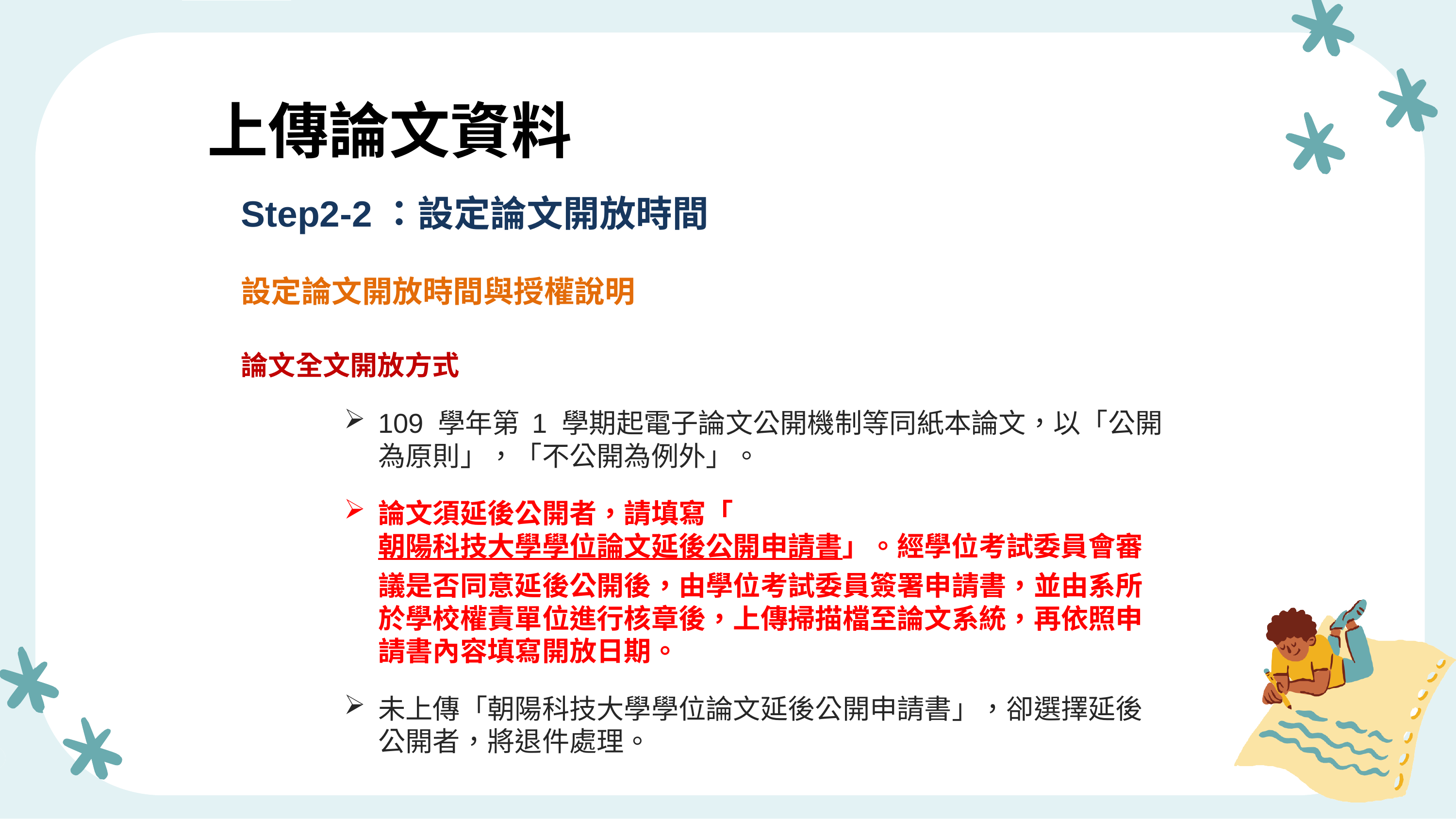

上傳論文資料
Step2-2：設定論文開放時間

設定論文開放時間與授權說明

論文全文開放方式
109 學年第 1 學期起電子論文公開機制等同紙本論文，以「公開為原則」，「不公開為例外」。
論文須延後公開者，請填寫「朝陽科技大學學位論文延後公開申請書」。經學位考試委員會審議是否同意延後公開後，由學位考試委員簽署申請書，並由系所於學校權責單位進行核章後，上傳掃描檔至論文系統，再依照申請書內容填寫開放日期。
未上傳「朝陽科技大學學位論文延後公開申請書」，卻選擇延後公開者，將退件處理。
30